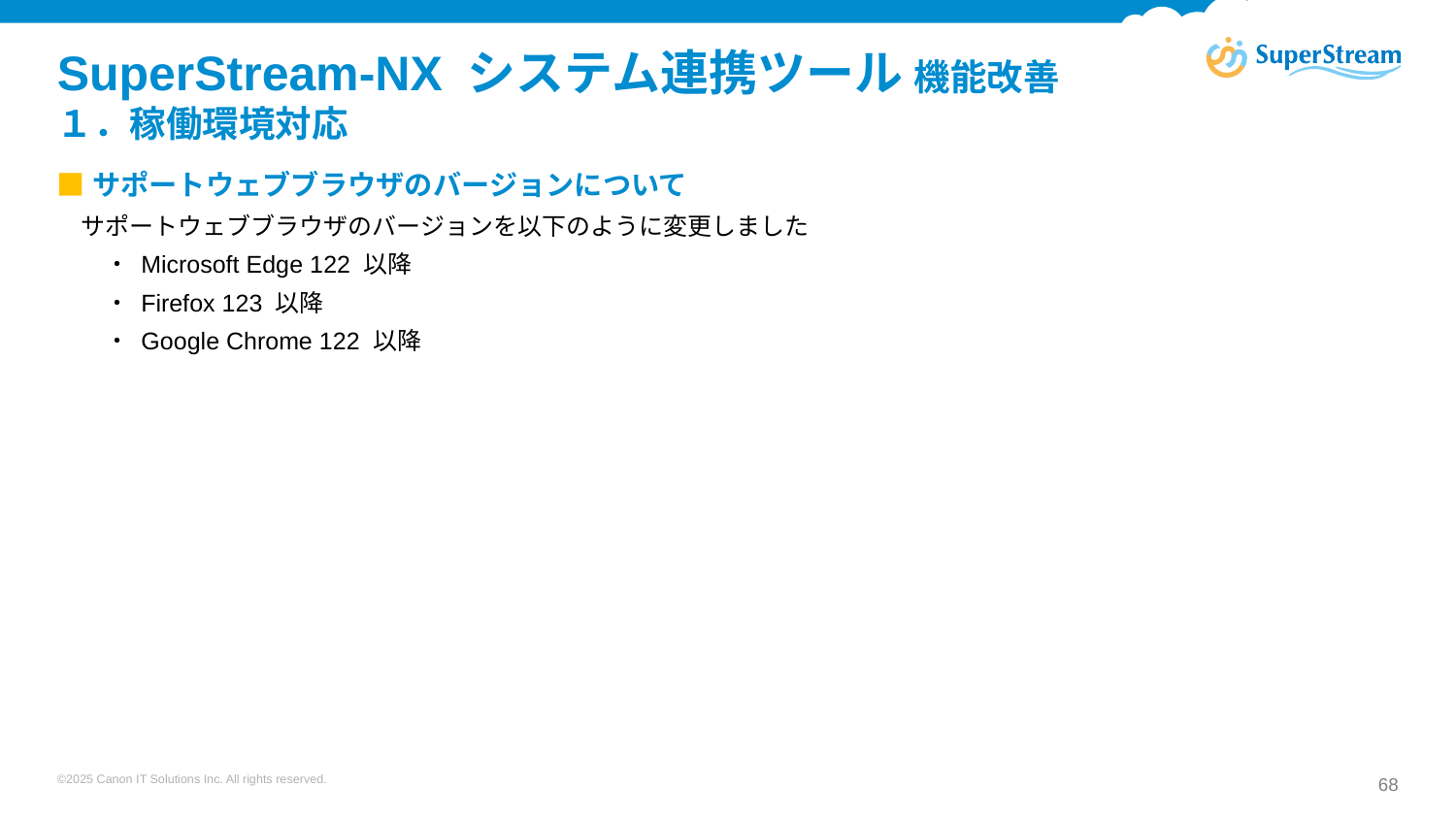

# SuperStream-NX システム連携ツール 機能改善　 １．稼働環境対応
■サポートウェブブラウザのバージョンについて
　サポートウェブブラウザのバージョンを以下のように変更しました
　　・ Microsoft Edge 122 以降
　　・ Firefox 123 以降
　　・ Google Chrome 122 以降
©2025 Canon IT Solutions Inc. All rights reserved.
68